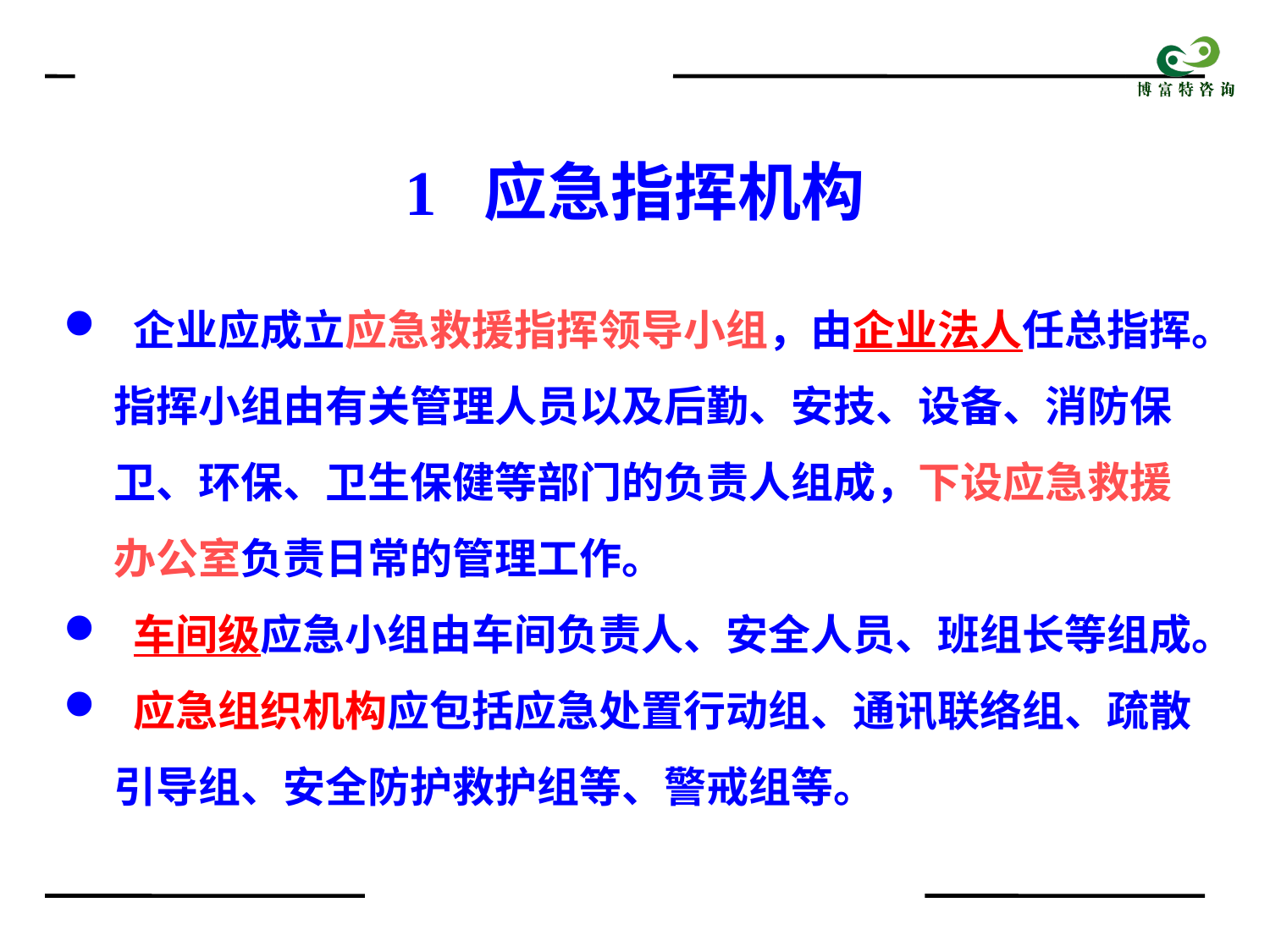

1  应急指挥机构
 企业应成立应急救援指挥领导小组，由企业法人任总指挥。指挥小组由有关管理人员以及后勤、安技、设备、消防保卫、环保、卫生保健等部门的负责人组成，下设应急救援办公室负责日常的管理工作。
 车间级应急小组由车间负责人、安全人员、班组长等组成。
 应急组织机构应包括应急处置行动组、通讯联络组、疏散引导组、安全防护救护组等、警戒组等。